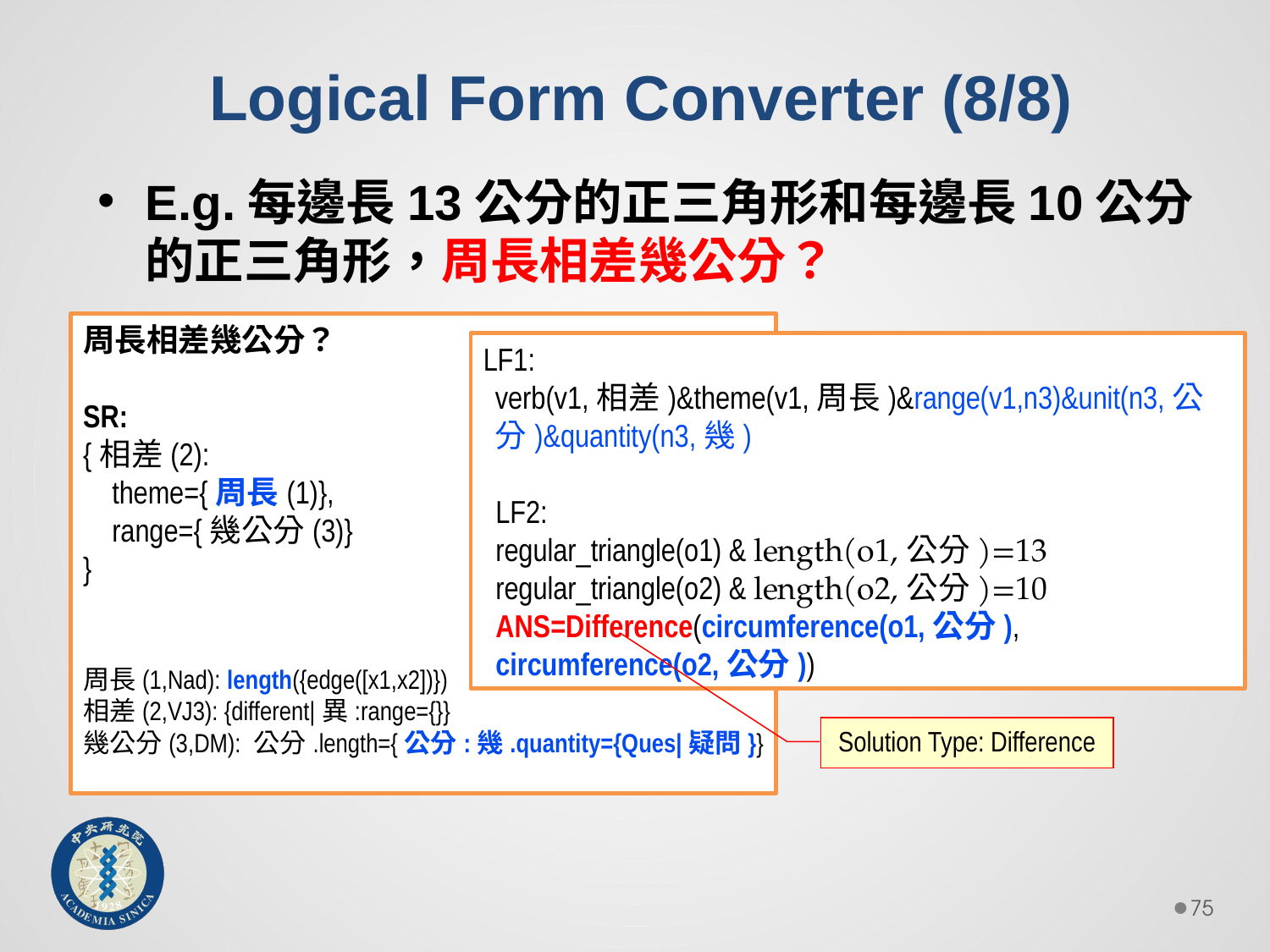

Logical Form Converter (8/8)
E.g.每邊長13公分的正三角形和每邊長10公分的正三角形，周長相差幾公分？

周長相差幾公分？
SR:
{相差(2):
    theme={周長(1)},
    range={幾公分(3)}
}

周長(1,Nad): length({edge([x1,x2])})
相差(2,VJ3): {different|異:range={}}
幾公分(3,DM): 公分.length={公分:幾.quantity={Ques|疑問}}

LF1:
verb(v1,相差)&theme(v1,周長)&range(v1,n3)&unit(n3,公分)&quantity(n3,幾)

LF2:
regular_triangle(o1) & length(o1,公分)=13
regular_triangle(o2) & length(o2,公分)=10
ANS=Difference(circumference(o1,公分), circumference(o2,公分))
Solution Type: Difference
75